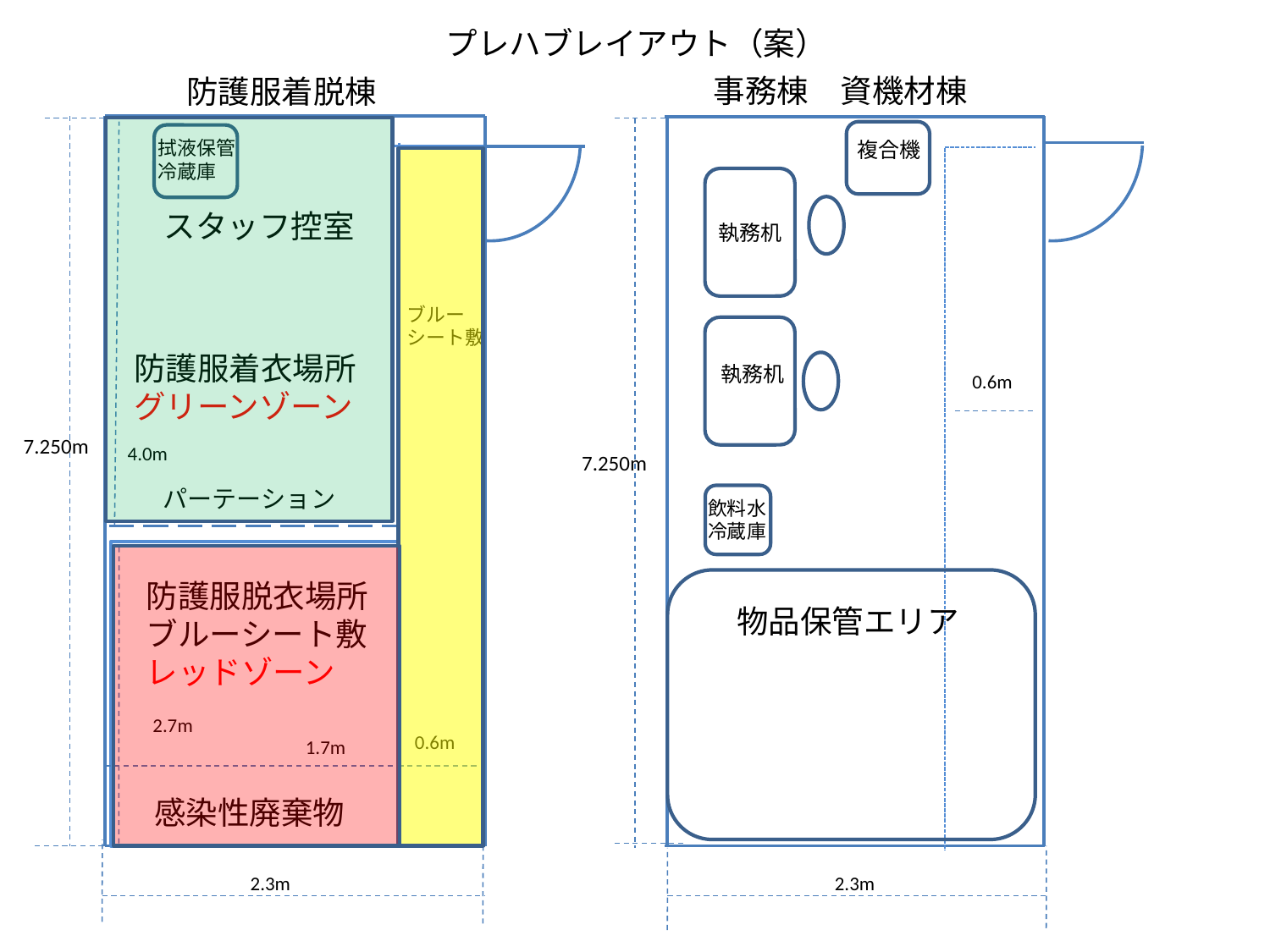

プレハブレイアウト（案）

事務棟　資機材棟
防護服着脱棟

拭液保管
冷蔵庫
複合機

スタッフ控室
執務机
ブルー
シート敷

防護服着衣場所
グリーンゾーン

執務机
0.6m
7.250m
4.0m
7.250m
パーテーション

飲料水
冷蔵庫

防護服脱衣場所
ブルーシート敷
レッドゾーン

物品保管エリア
2.7m
0.6m
1.7m
感染性廃棄物
2.3m
2.3m